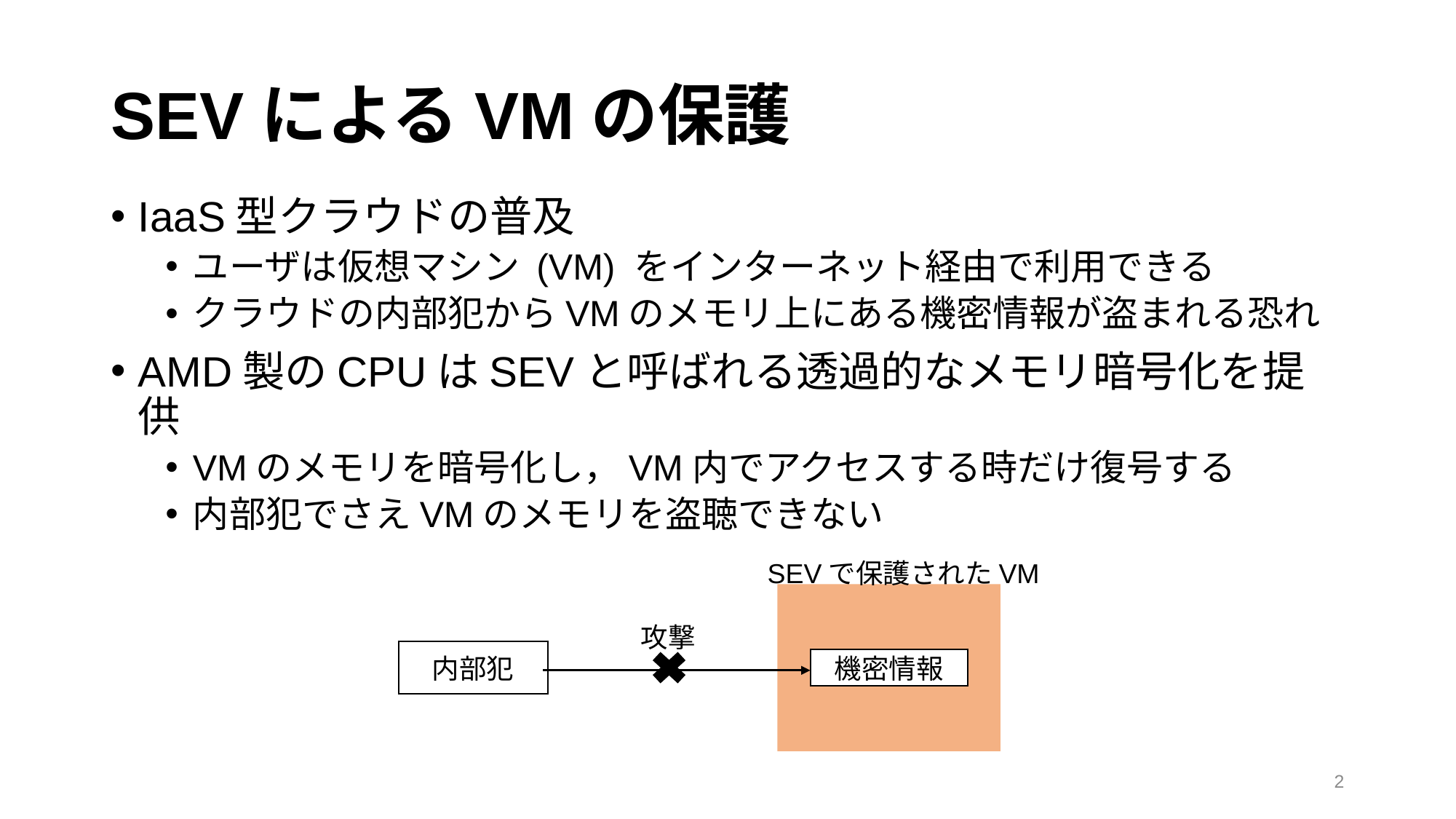

# SEVによるVMの保護
IaaS型クラウドの普及
ユーザは仮想マシン (VM) をインターネット経由で利用できる
クラウドの内部犯からVMのメモリ上にある機密情報が盗まれる恐れ
AMD製のCPUはSEVと呼ばれる透過的なメモリ暗号化を提供
VMのメモリを暗号化し，VM内でアクセスする時だけ復号する
内部犯でさえVMのメモリを盗聴できない
SEVで保護されたVM

攻撃
内部犯
機密情報

2